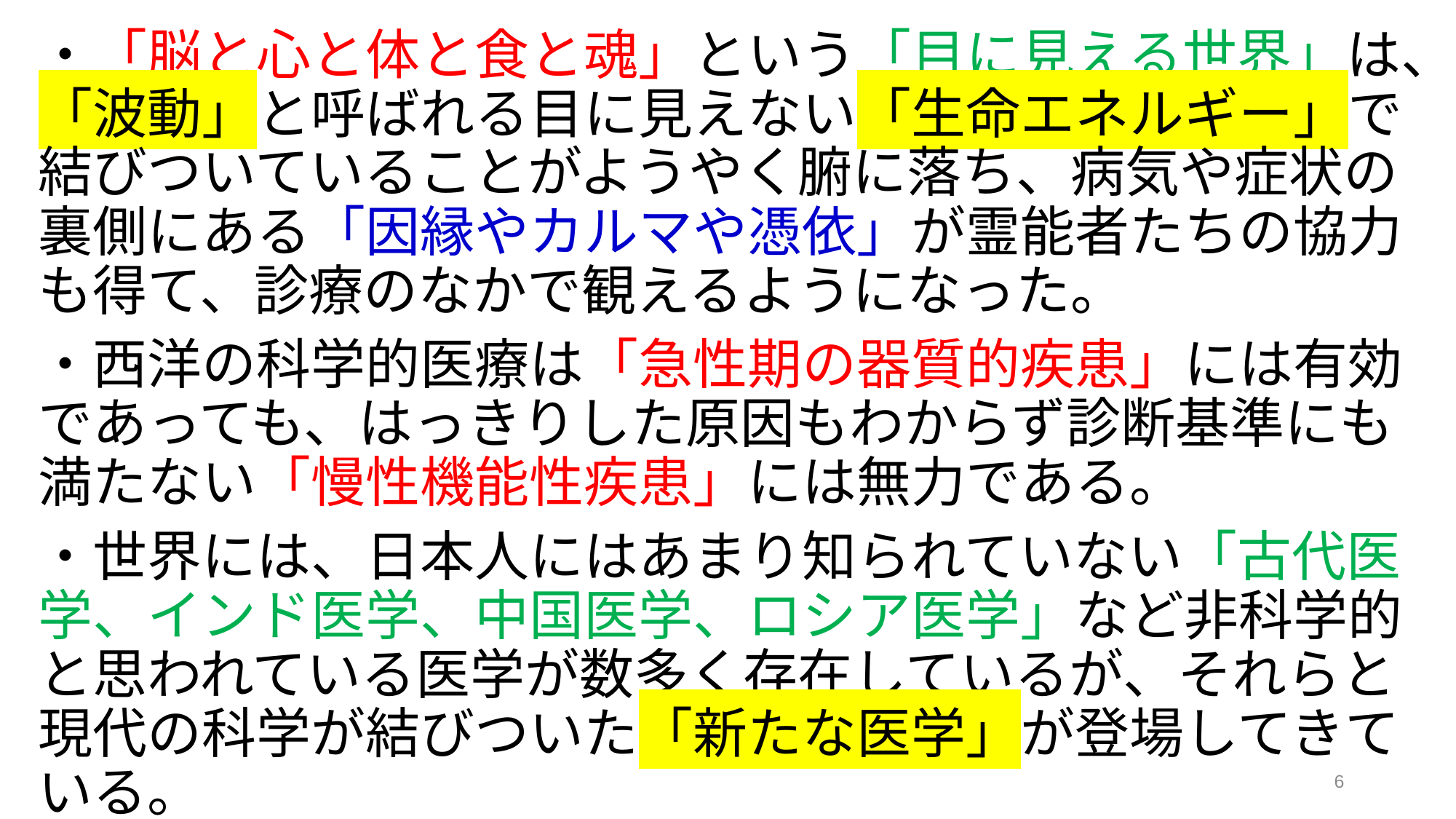

・「脳と心と体と食と魂」という「目に見える世界」は、「波動」と呼ばれる目に見えない「生命エネルギー」で結びついていることがようやく腑に落ち、病気や症状の裏側にある「因縁やカルマや憑依」が霊能者たちの協力も得て、診療のなかで観えるようになった。
・西洋の科学的医療は「急性期の器質的疾患」には有効であっても、はっきりした原因もわからず診断基準にも満たない「慢性機能性疾患」には無力である。
・世界には、日本人にはあまり知られていない「古代医学、インド医学、中国医学、ロシア医学」など非科学的と思われている医学が数多く存在しているが、それらと現代の科学が結びついた「新たな医学」が登場してきている。

6